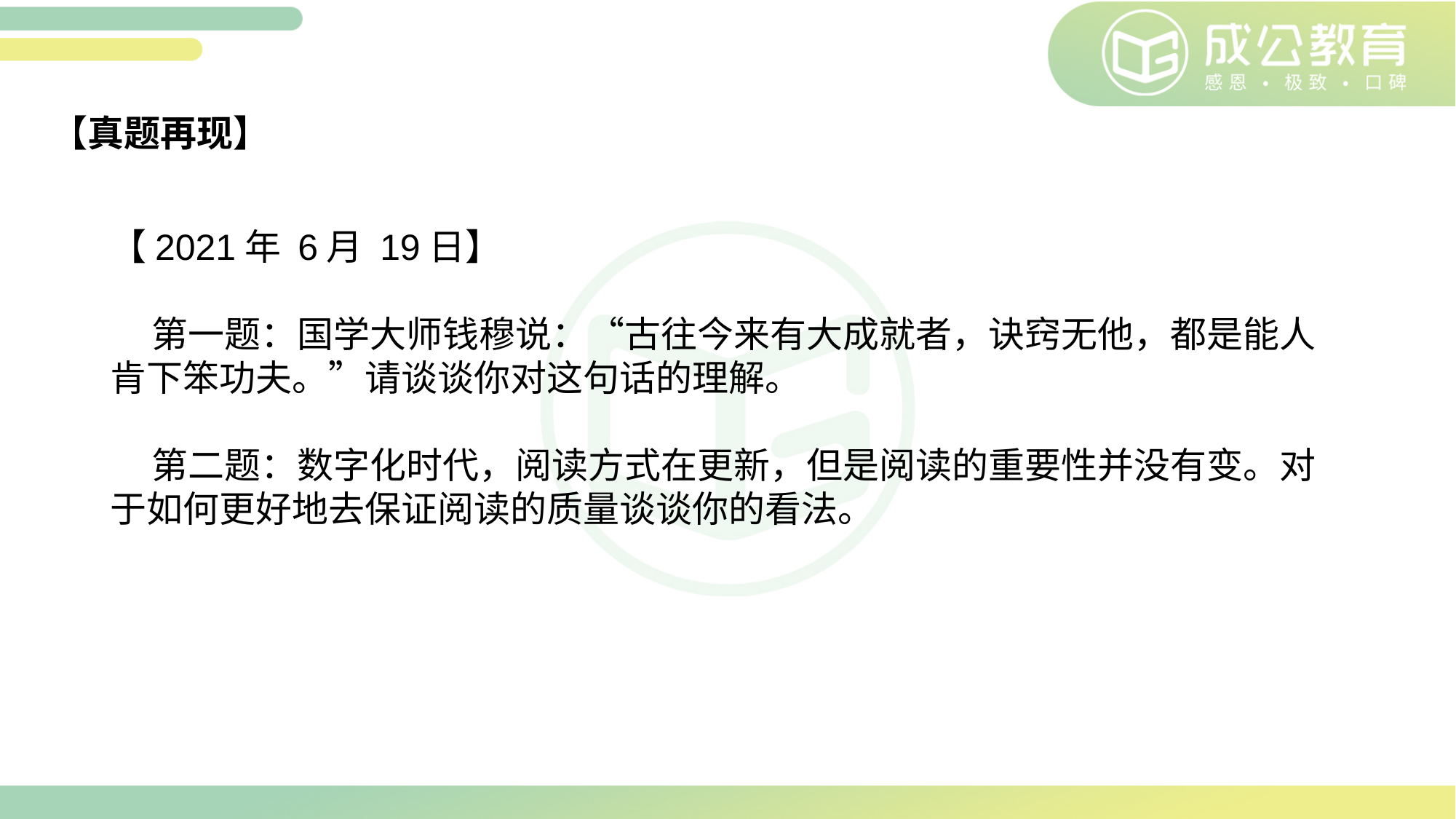

# 【真题再现】

【2021年 6月 19日】

    第一题：国学大师钱穆说：“古往今来有大成就者，诀窍无他，都是能人肯下笨功夫。”请谈谈你对这句话的理解。

    第二题：数字化时代，阅读方式在更新，但是阅读的重要性并没有变。对于如何更好地去保证阅读的质量谈谈你的看法。